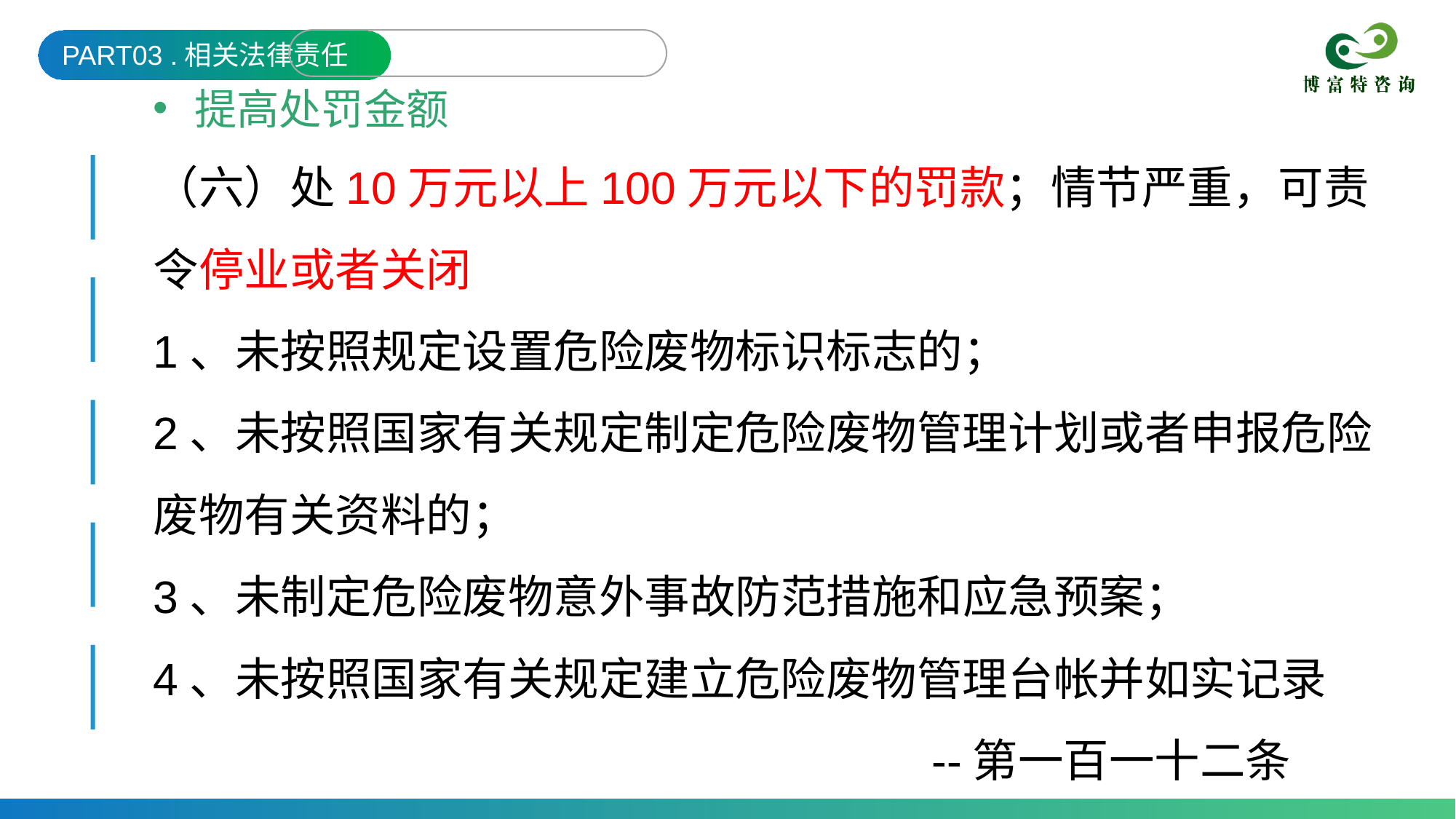

PART03 .相关法律责任
提高处罚金额
（六）处10万元以上100万元以下的罚款；情节严重，可责令停业或者关闭
1、未按照规定设置危险废物标识标志的；
2、未按照国家有关规定制定危险废物管理计划或者申报危险废物有关资料的；
3、未制定危险废物意外事故防范措施和应急预案；
4、未按照国家有关规定建立危险废物管理台帐并如实记录
                                                              --第一百一十二条